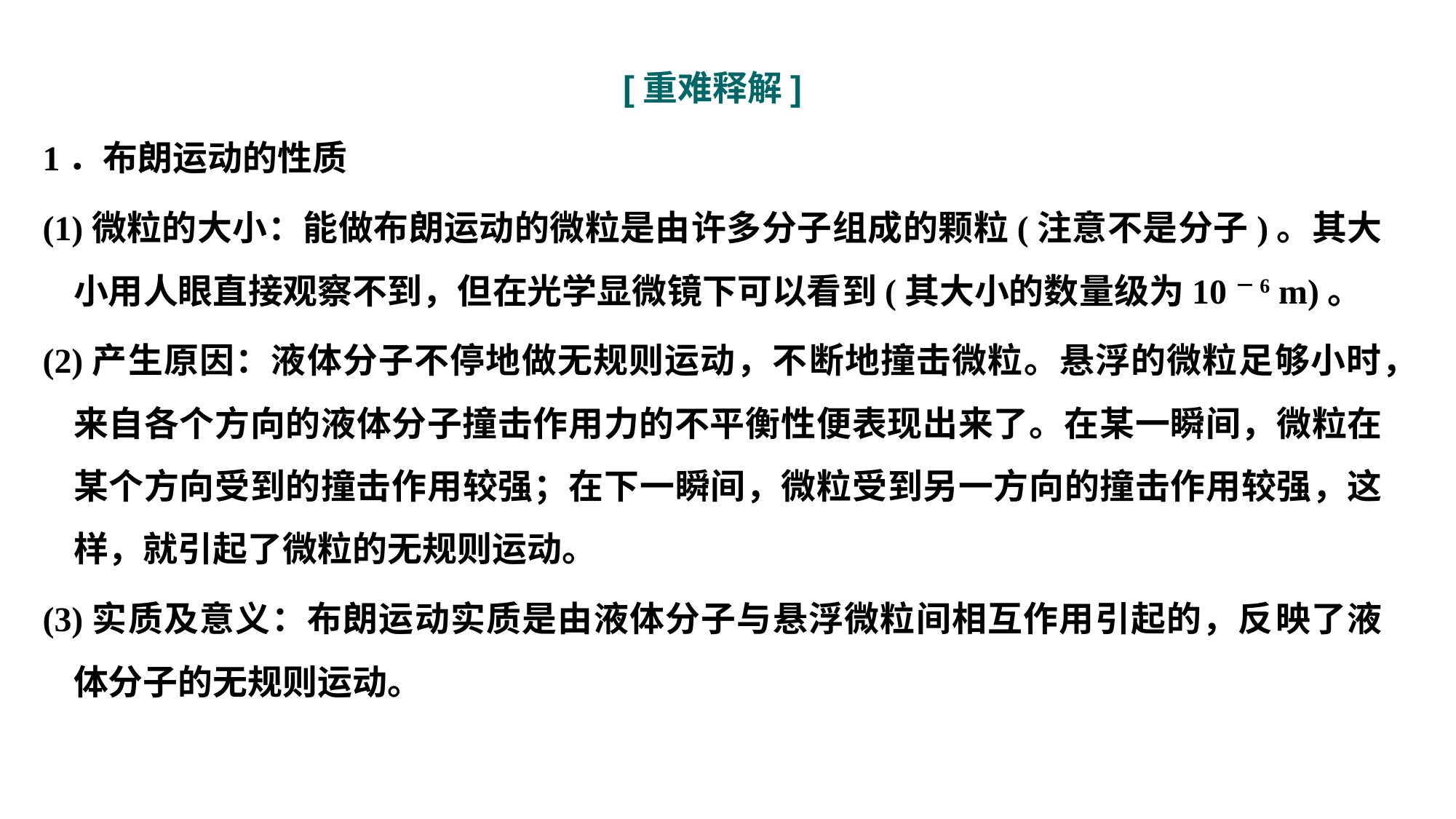

[重难释解]
1．布朗运动的性质
(1)微粒的大小：能做布朗运动的微粒是由许多分子组成的颗粒(注意不是分子)。其大小用人眼直接观察不到，但在光学显微镜下可以看到(其大小的数量级为10－6 m)。
(2)产生原因：液体分子不停地做无规则运动，不断地撞击微粒。悬浮的微粒足够小时，来自各个方向的液体分子撞击作用力的不平衡性便表现出来了。在某一瞬间，微粒在某个方向受到的撞击作用较强；在下一瞬间，微粒受到另一方向的撞击作用较强，这样，就引起了微粒的无规则运动。
(3)实质及意义：布朗运动实质是由液体分子与悬浮微粒间相互作用引起的，反映了液体分子的无规则运动。